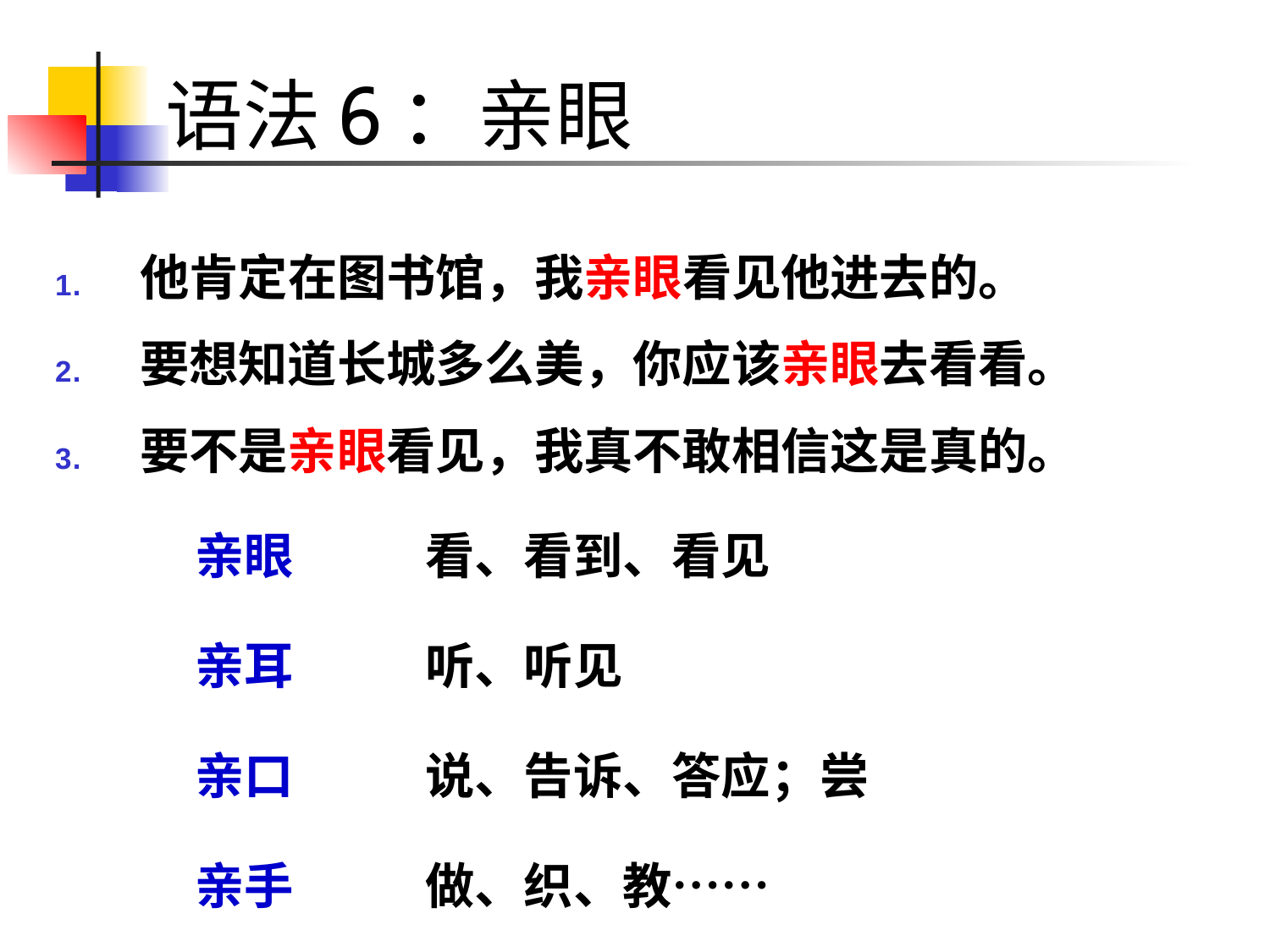

# 语法6：亲眼
他肯定在图书馆，我亲眼看见他进去的。
要想知道长城多么美，你应该亲眼去看看。
要不是亲眼看见，我真不敢相信这是真的。
亲眼
看、看到、看见
亲耳
听、听见
亲口
说、告诉、答应；尝
亲手
做、织、教……